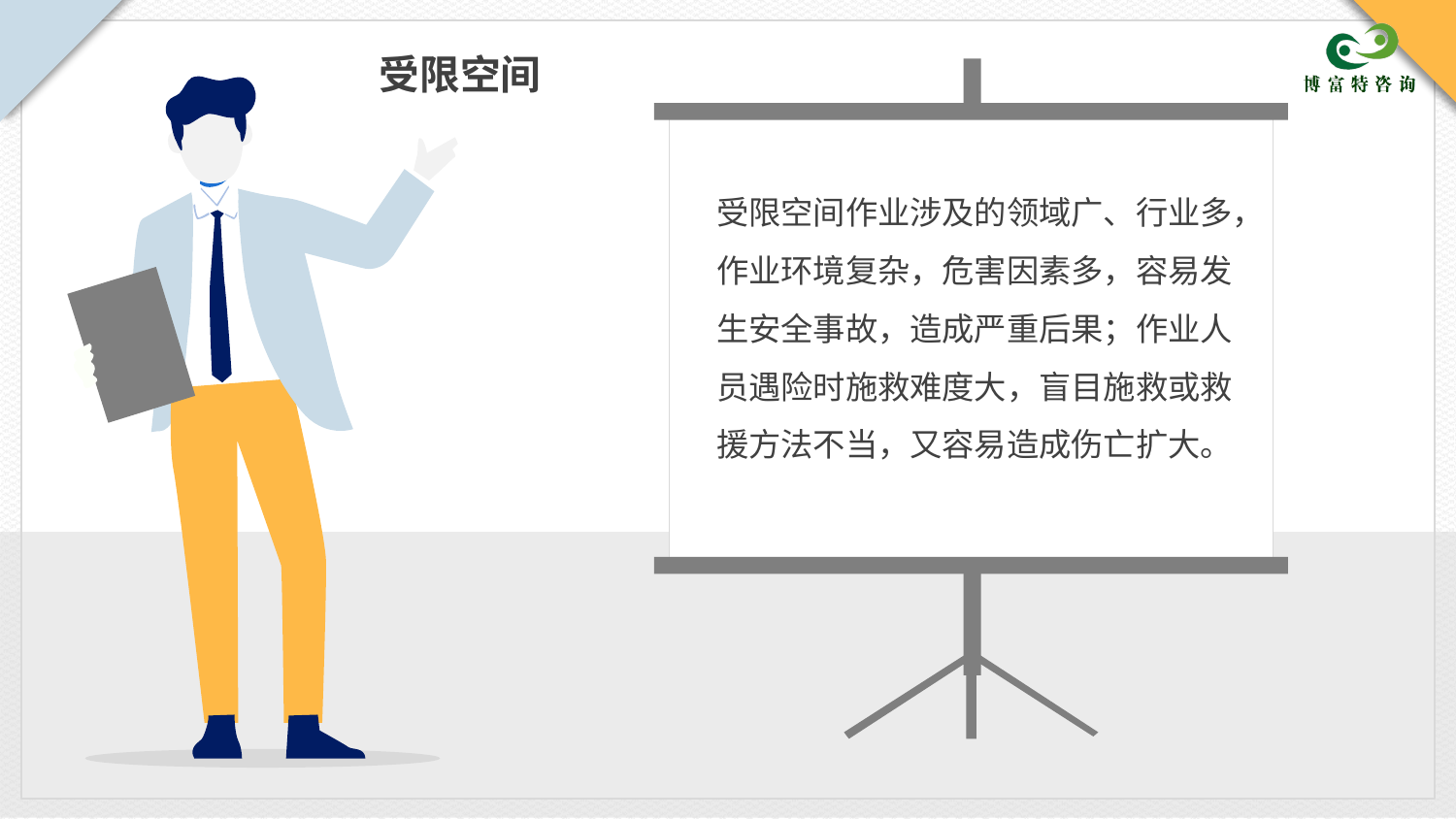

受限空间

受限空间作业涉及的领域广、行业多，作业环境复杂，危害因素多，容易发生安全事故，造成严重后果；作业人员遇险时施救难度大，盲目施救或救援方法不当，又容易造成伤亡扩大。